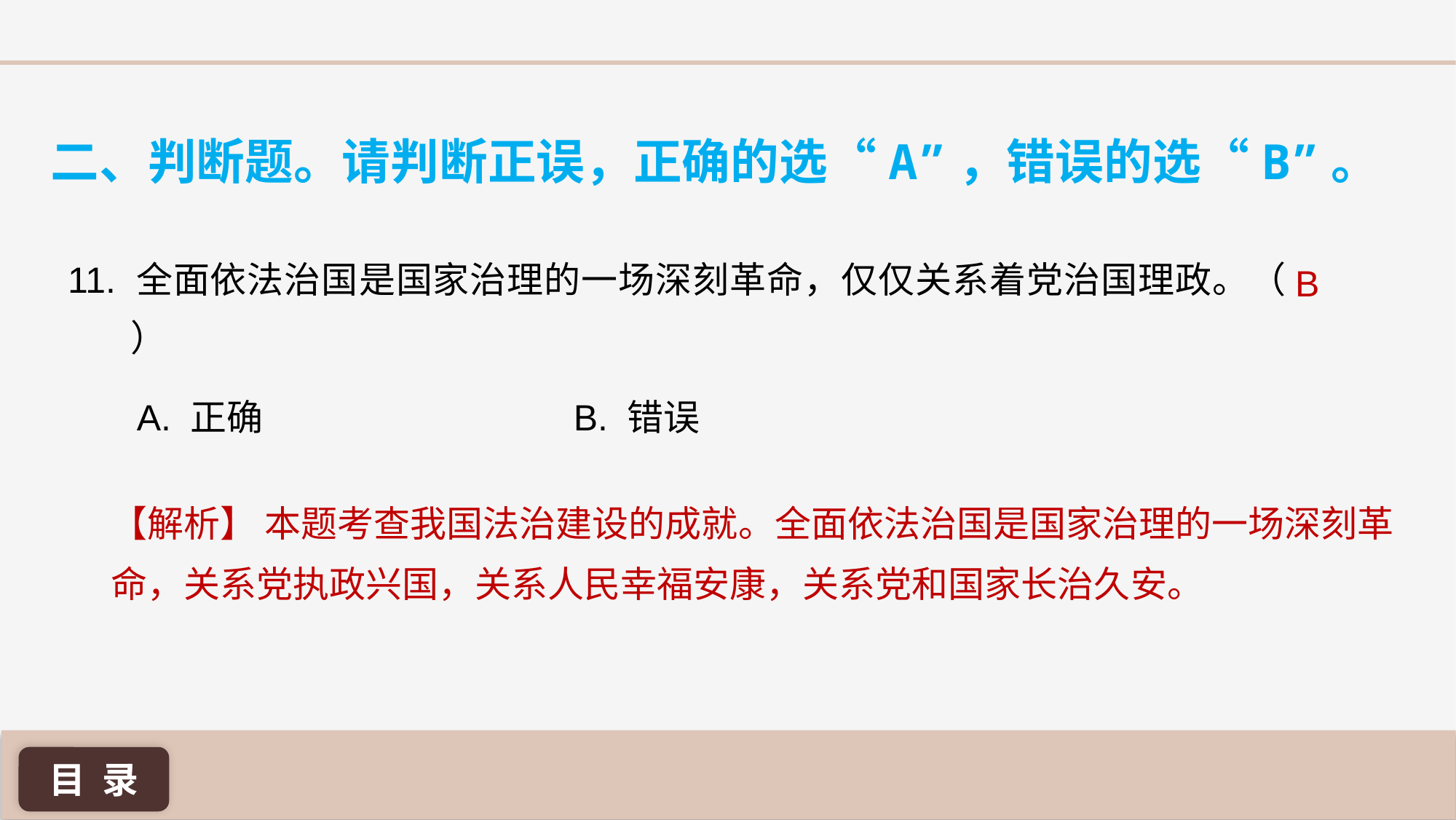

二、判断题。请判断正误，正确的选“A”，错误的选“B”。
11. 全面依法治国是国家治理的一场深刻革命，仅仅关系着党治国理政。（           ）
B
A. 正确 			B. 错误
【解析】 本题考查我国法治建设的成就。全面依法治国是国家治理的一场深刻革命，关系党执政兴国，关系人民幸福安康，关系党和国家长治久安。